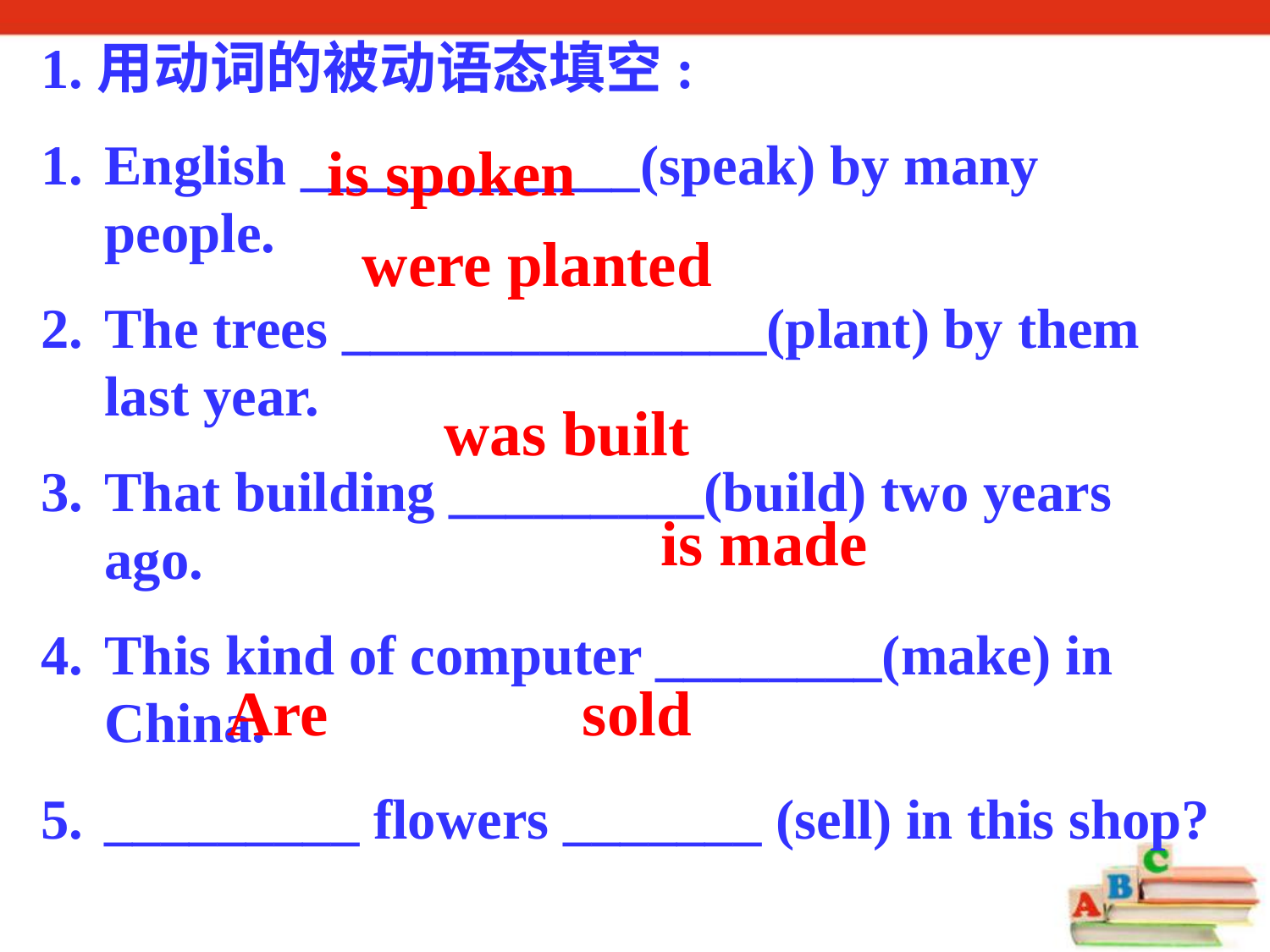

1.用动词的被动语态填空:
English ____________(speak) by many people.
The trees _______________(plant) by them last year.
That building _________(build) two years ago.
This kind of computer ________(make) in China.
_________ flowers _______ (sell) in this shop?
is spoken
were planted
  was built
is made
Are                sold